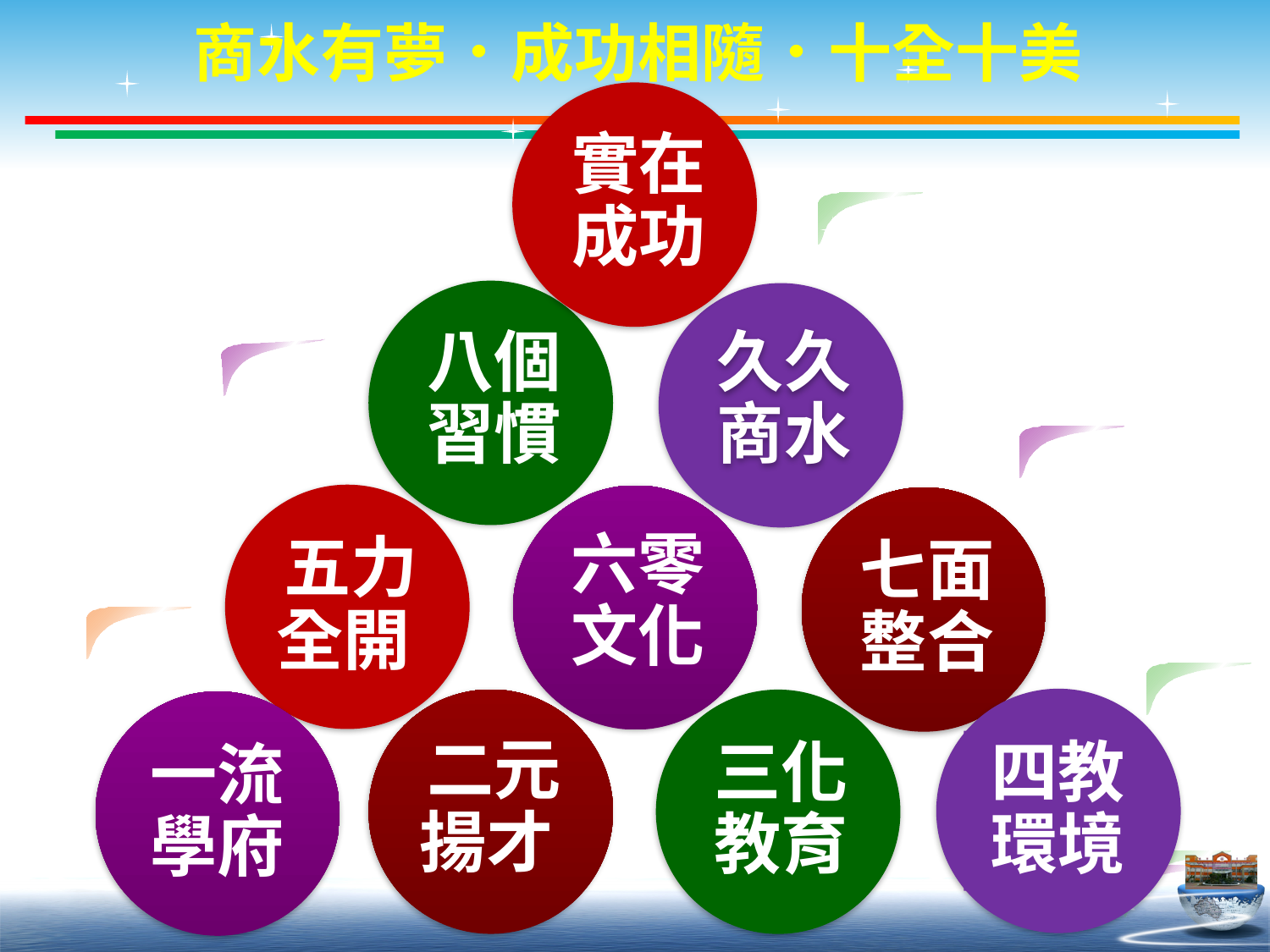

商水有夢．成功相隨．十全十美

實在成功

久久商水
八個習慣

六零文化
五力全開
七面整合

四教環境

一流學府
二元揚才
三化教育